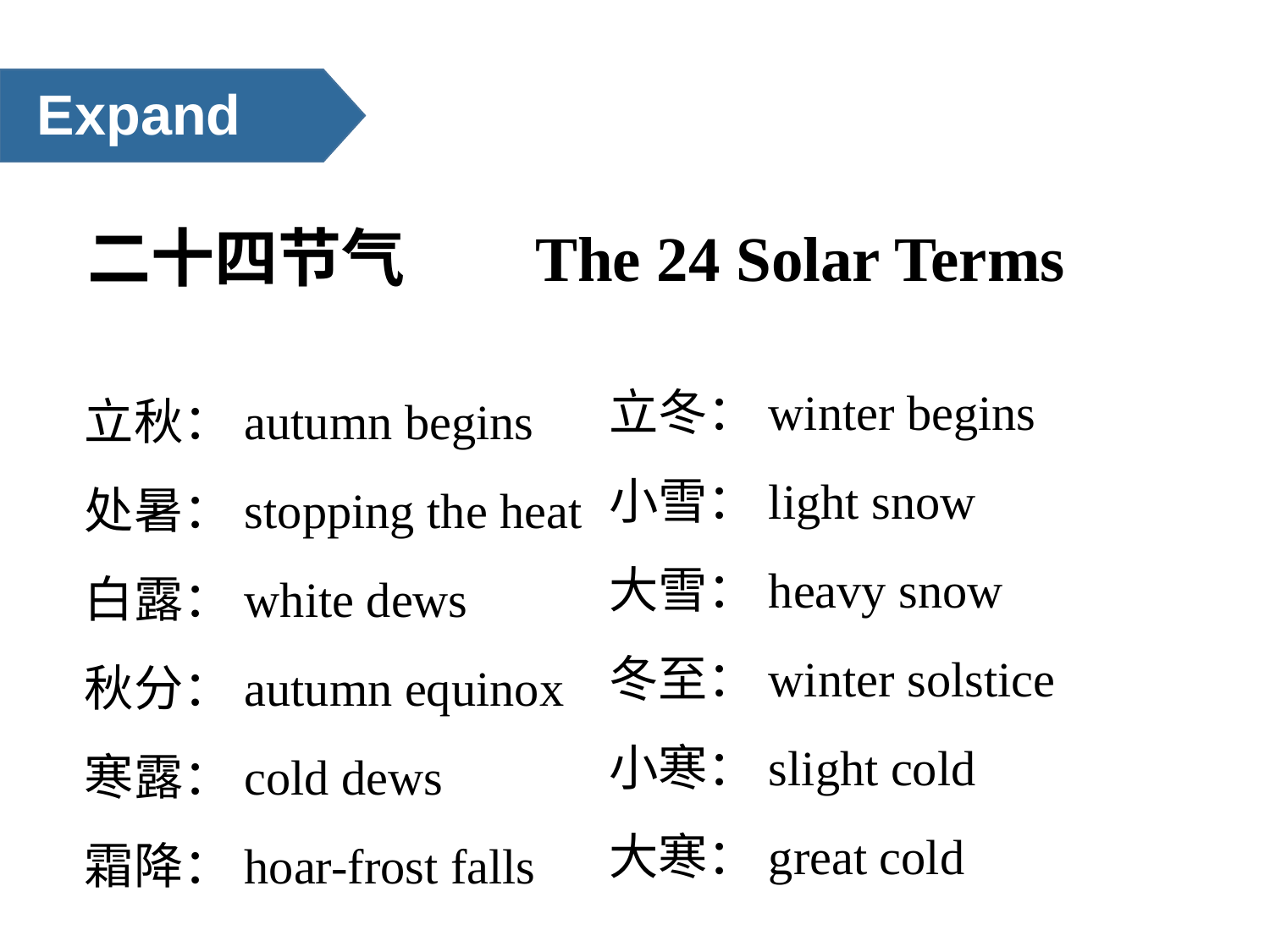

Expand
二十四节气        The 24 Solar Terms
立冬：winter begins
小雪：light snow
大雪：heavy snow
冬至：winter solstice
小寒：slight cold
大寒：great cold
立秋：autumn begins
处暑：stopping the heat
白露：white dews
秋分：autumn equinox
寒露：cold dews
霜降：hoar-frost falls